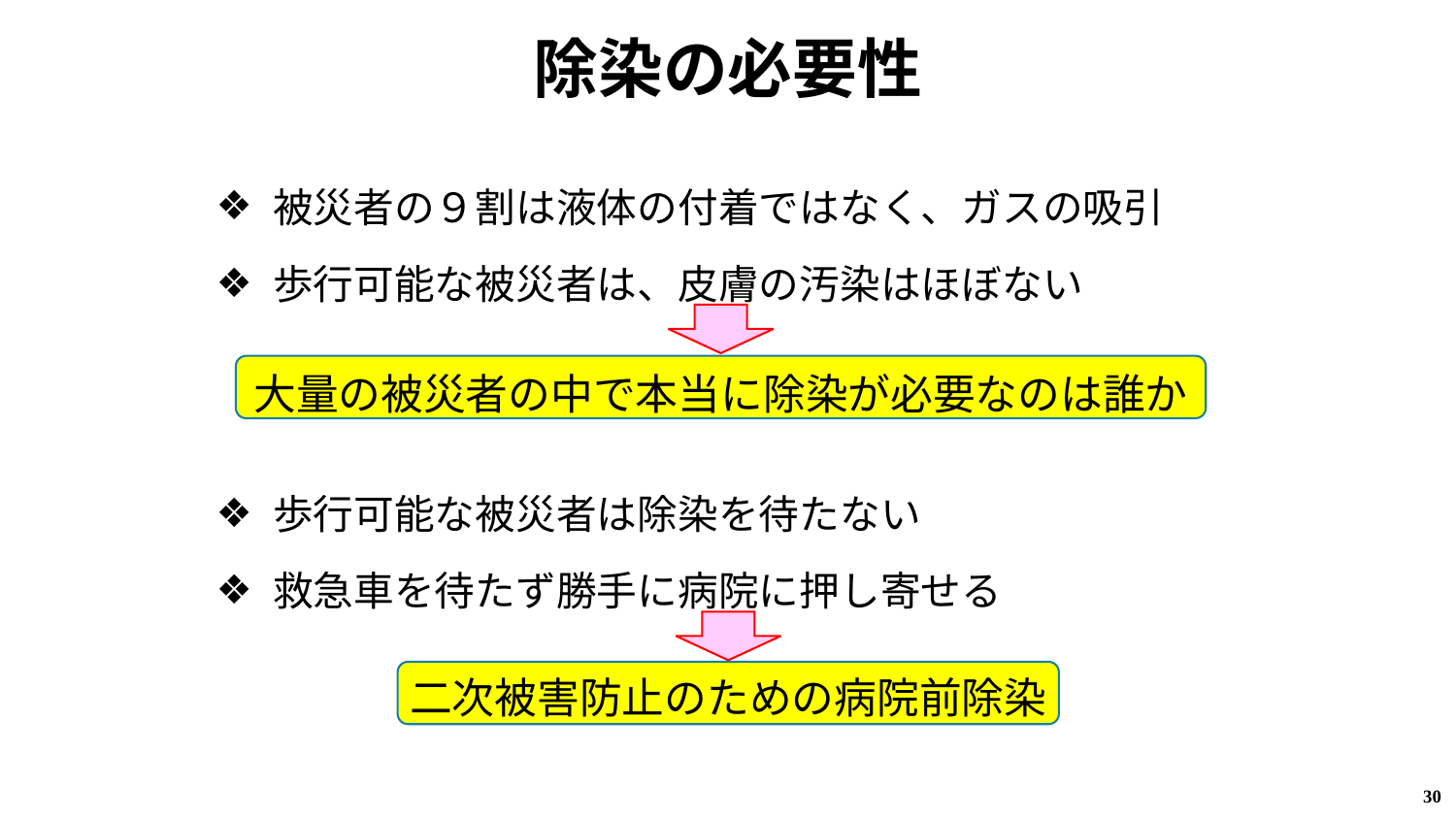

# 除染の必要性
被災者の９割は液体の付着ではなく、ガスの吸引
歩行可能な被災者は、皮膚の汚染はほぼない

歩行可能な被災者は除染を待たない
救急車を待たず勝手に病院に押し寄せる

大量の被災者の中で本当に除染が必要なのは誰か

二次被害防止のための病院前除染
30